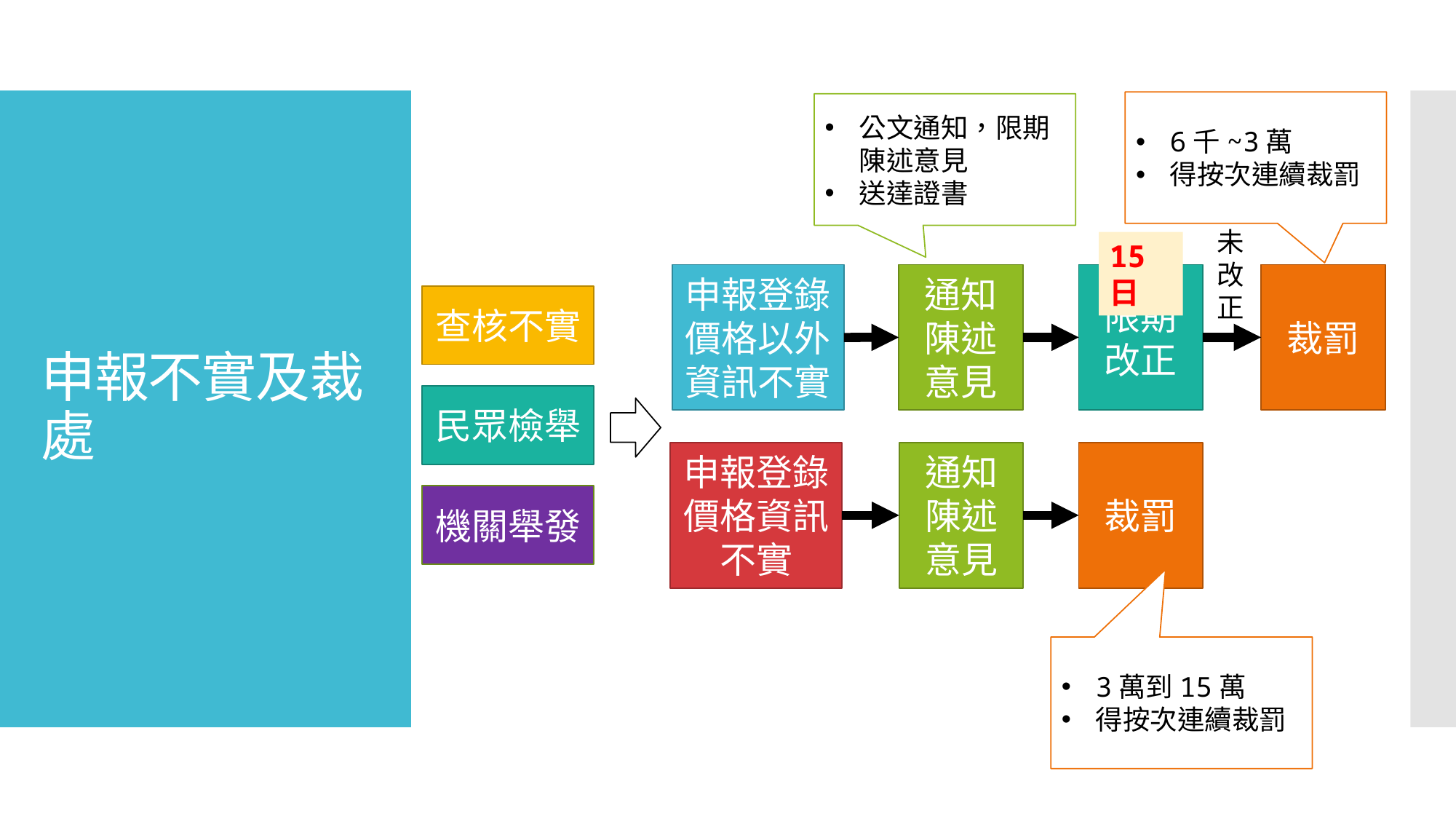

6千~3萬
得按次連續裁罰
公文通知，限期陳述意見
送達證書
# 申報不實及裁處
未改正
15日
通知陳述意見
限期改正
裁罰
申報登錄價格以外資訊不實
查核不實
民眾檢舉

申報登錄價格資訊不實
通知陳述意見
裁罰
機關舉發
3萬到15萬
得按次連續裁罰